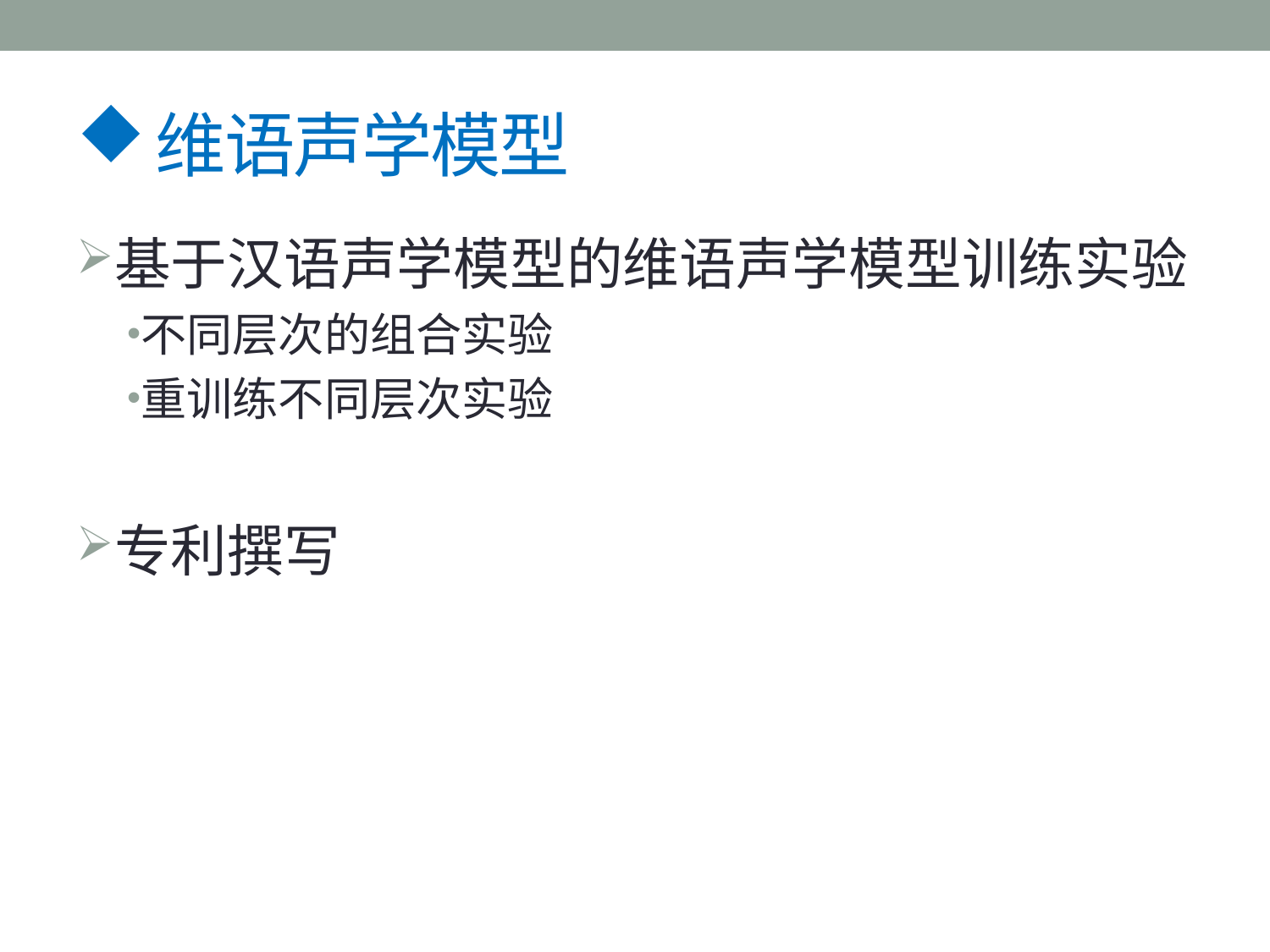

# 维语声学模型
基于汉语声学模型的维语声学模型训练实验
不同层次的组合实验
重训练不同层次实验

专利撰写